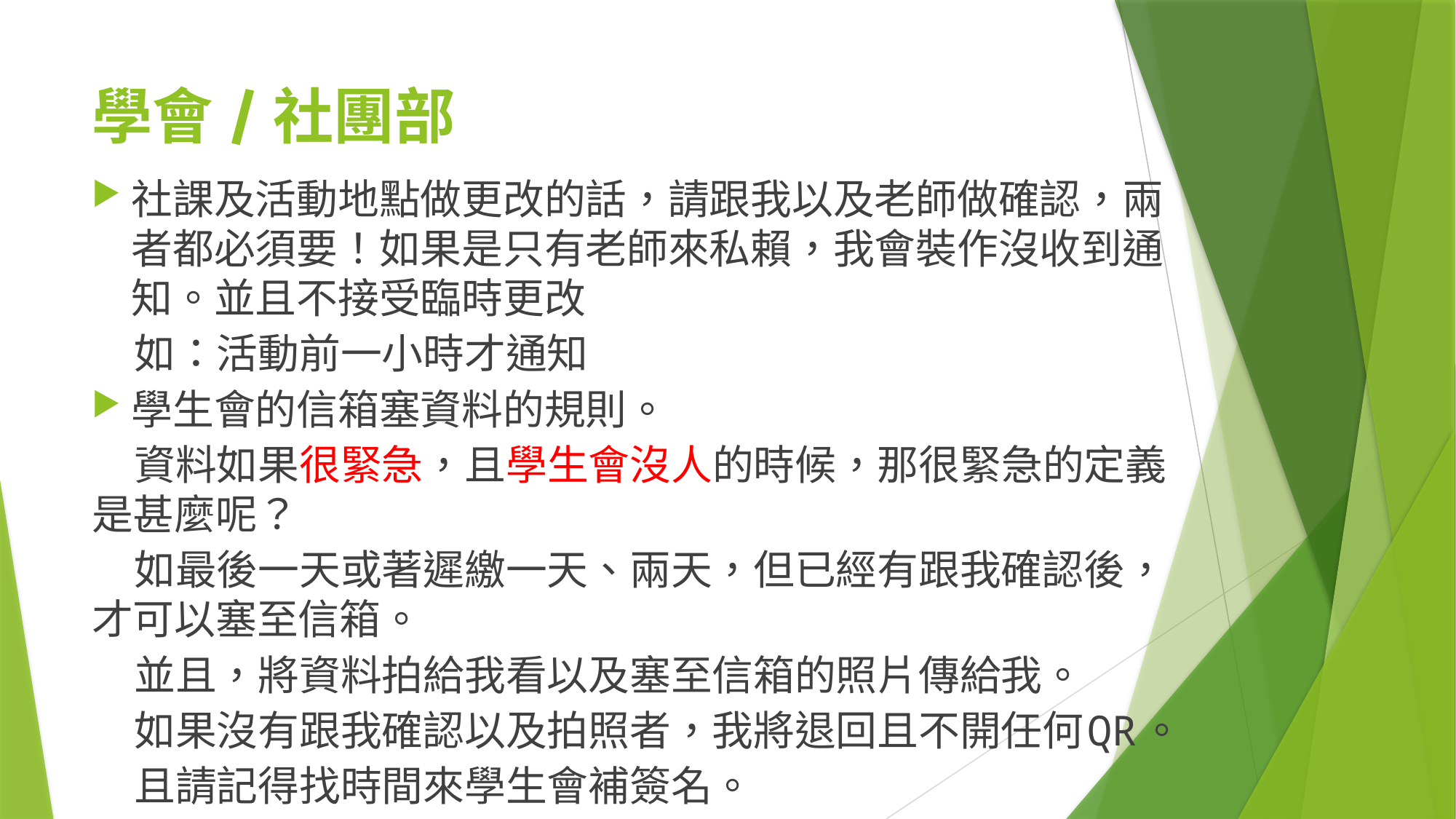

# 學會/社團部
社課及活動地點做更改的話，請跟我以及老師做確認，兩者都必須要！如果是只有老師來私賴，我會裝作沒收到通知。並且不接受臨時更改
	如：活動前一小時才通知
學生會的信箱塞資料的規則。
	資料如果很緊急，且學生會沒人的時候，那很緊急的定義是甚麼呢？
	如最後一天或著遲繳一天、兩天，但已經有跟我確認後，才可以塞至信箱。
	並且，將資料拍給我看以及塞至信箱的照片傳給我。
	如果沒有跟我確認以及拍照者，我將退回且不開任何QR。
	且請記得找時間來學生會補簽名。